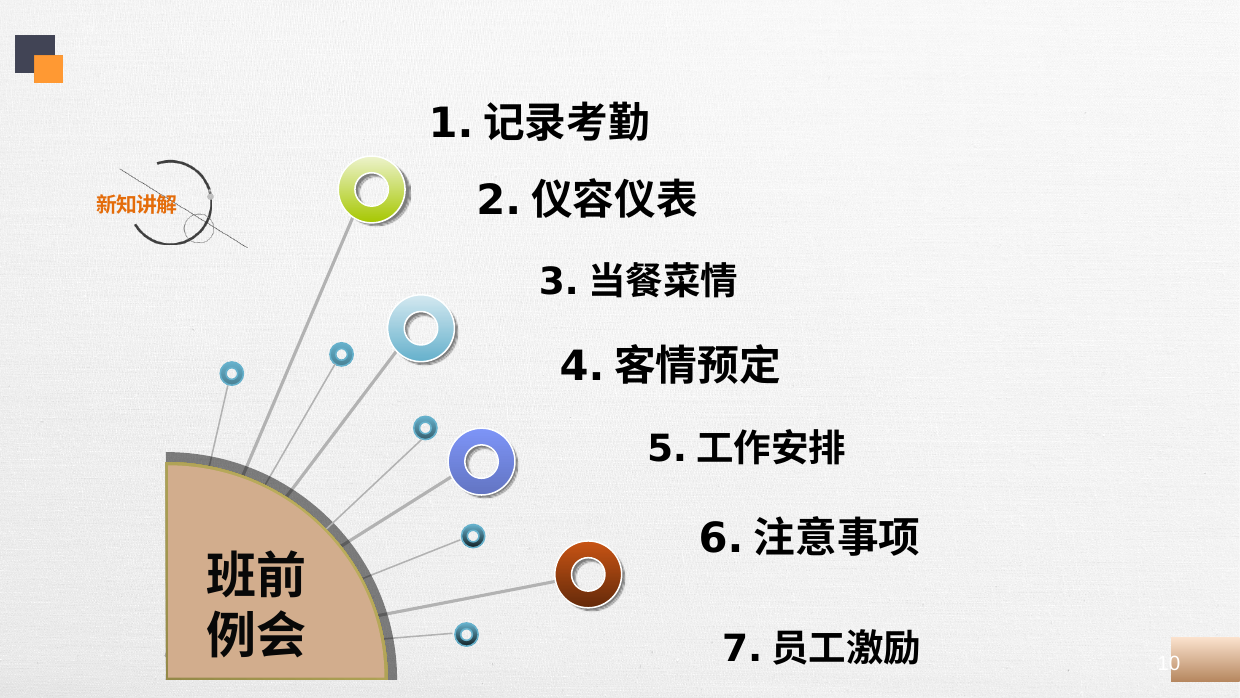

1.记录考勤

2.仪容仪表

3.当餐菜情

4.客情预定

5.工作安排

班前例会

6.注意事项

7.员工激励